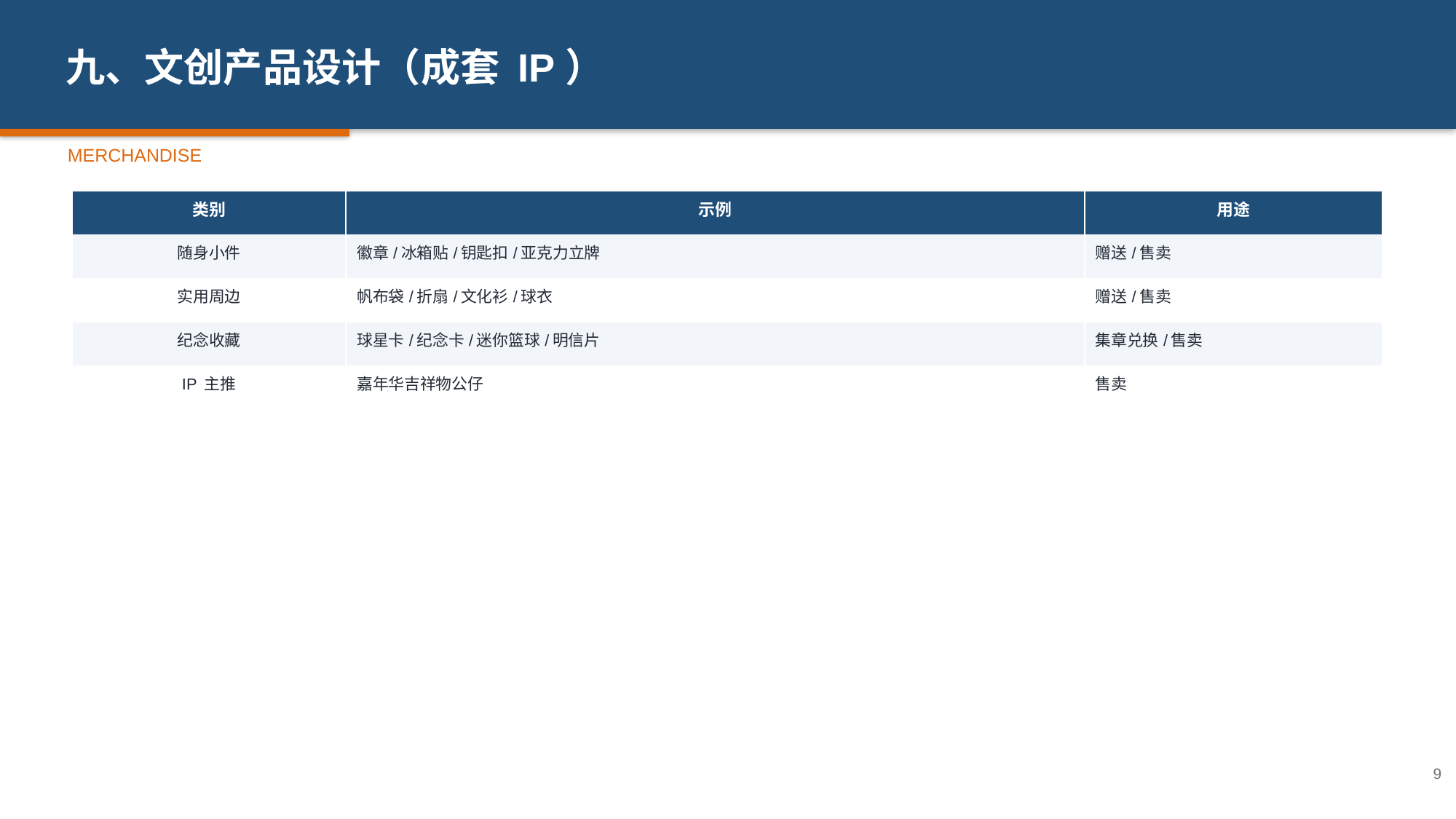

九、文创产品设计（成套 IP）

MERCHANDISE
| 类别 | 示例 | 用途 |
| --- | --- | --- |
| 随身小件 | 徽章/冰箱贴/钥匙扣/亚克力立牌 | 赠送/售卖 |
| 实用周边 | 帆布袋/折扇/文化衫/球衣 | 赠送/售卖 |
| 纪念收藏 | 球星卡/纪念卡/迷你篮球/明信片 | 集章兑换/售卖 |
| IP 主推 | 嘉年华吉祥物公仔 | 售卖 |
9